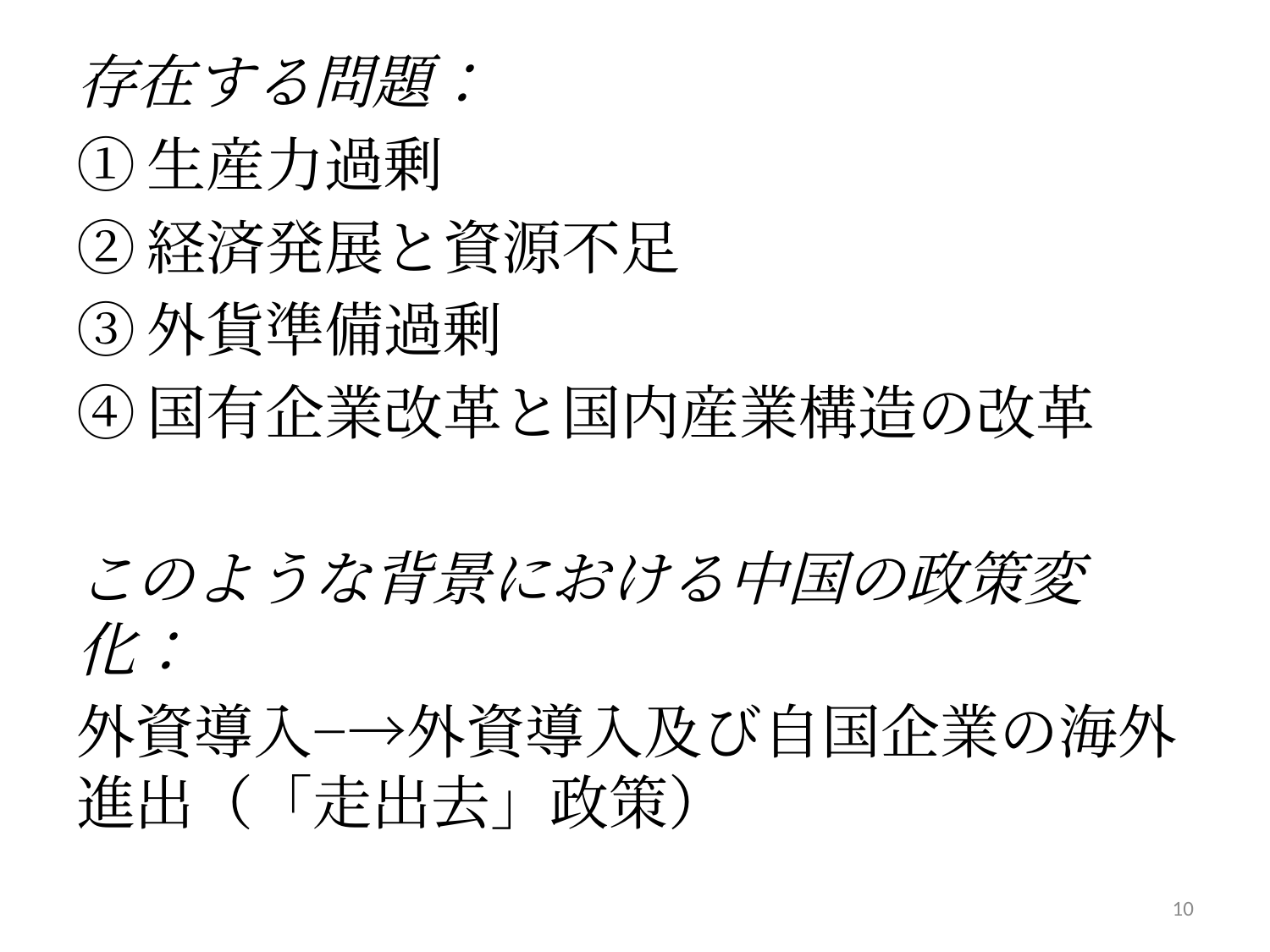

#
存在する問題：
①生産力過剰
②経済発展と資源不足
③外貨準備過剰
④国有企業改革と国内産業構造の改革

このような背景における中国の政策変化：
外資導入−→外資導入及び自国企業の海外進出（「走出去」政策）

10